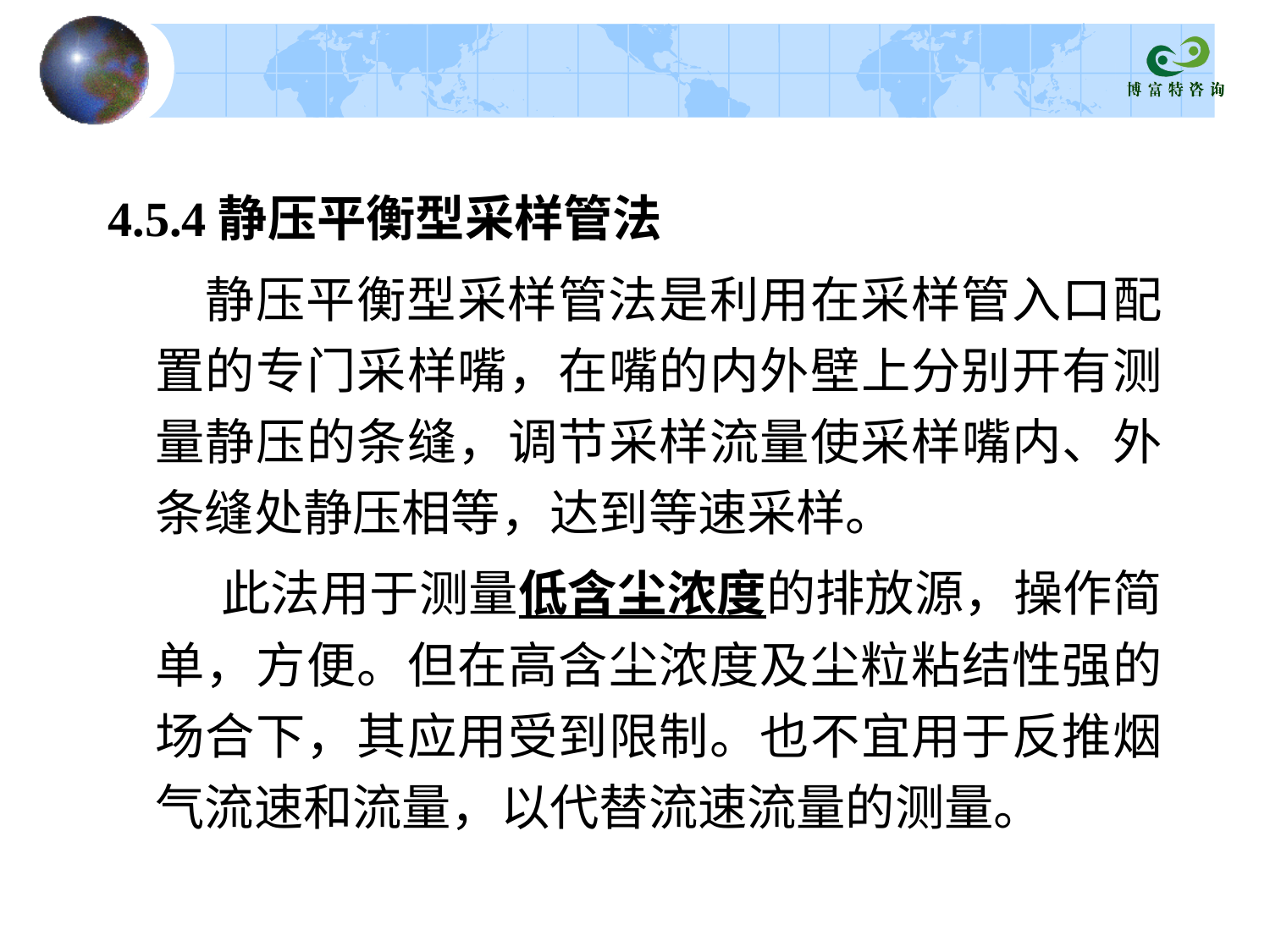

4.5.4静压平衡型采样管法
       静压平衡型采样管法是利用在采样管入口配置的专门采样嘴，在嘴的内外壁上分别开有测量静压的条缝，调节采样流量使采样嘴内、外条缝处静压相等，达到等速采样。
         此法用于测量低含尘浓度的排放源，操作简单，方便。但在高含尘浓度及尘粒粘结性强的场合下，其应用受到限制。也不宜用于反推烟气流速和流量，以代替流速流量的测量。